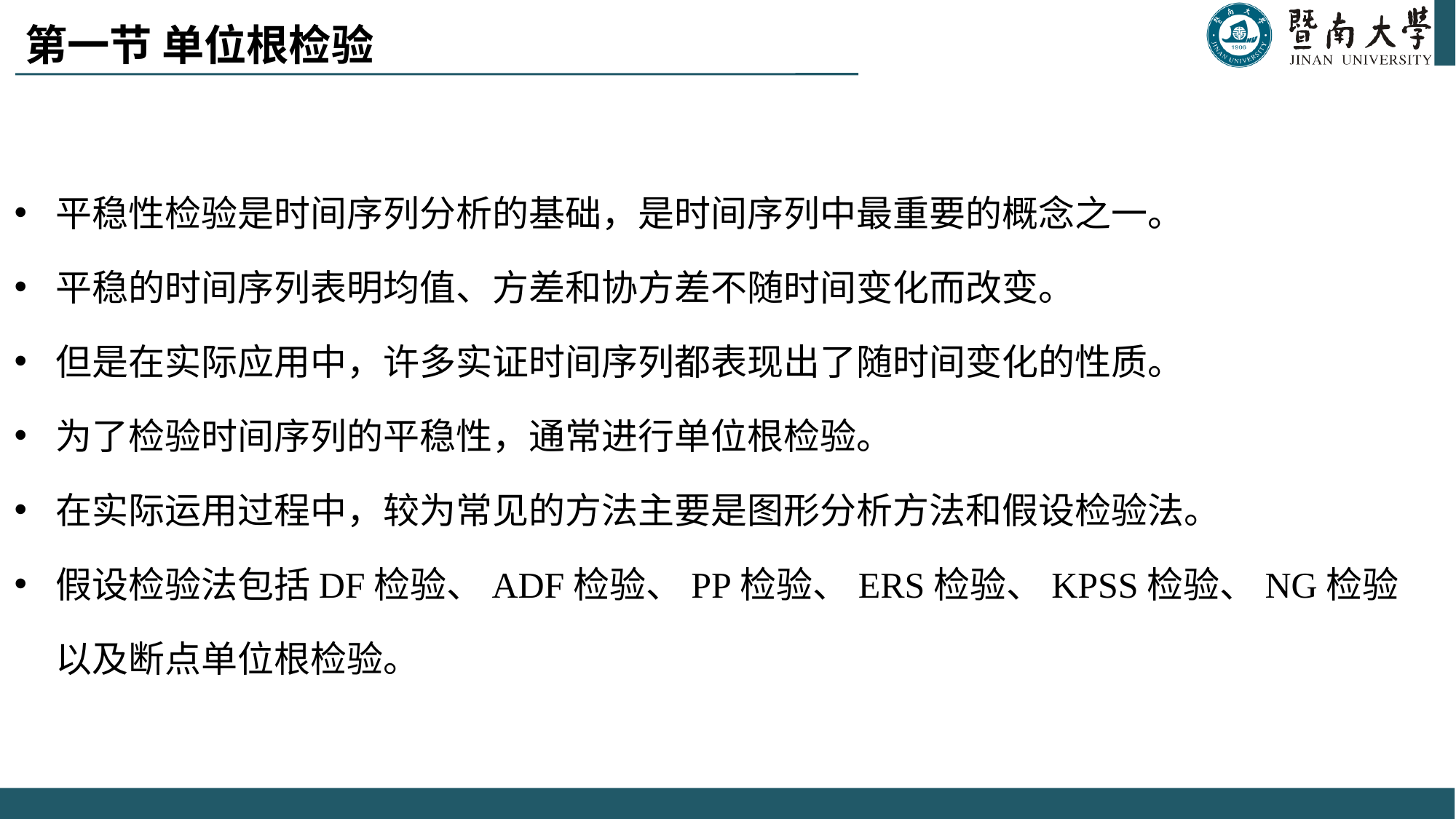

# 第一节 单位根检验

平稳性检验是时间序列分析的基础，是时间序列中最重要的概念之一。
平稳的时间序列表明均值、方差和协方差不随时间变化而改变。
但是在实际应用中，许多实证时间序列都表现出了随时间变化的性质。
为了检验时间序列的平稳性，通常进行单位根检验。
在实际运用过程中，较为常见的方法主要是图形分析方法和假设检验法。
假设检验法包括DF检验、ADF检验、PP检验、ERS检验、KPSS检验、NG检验以及断点单位根检验。